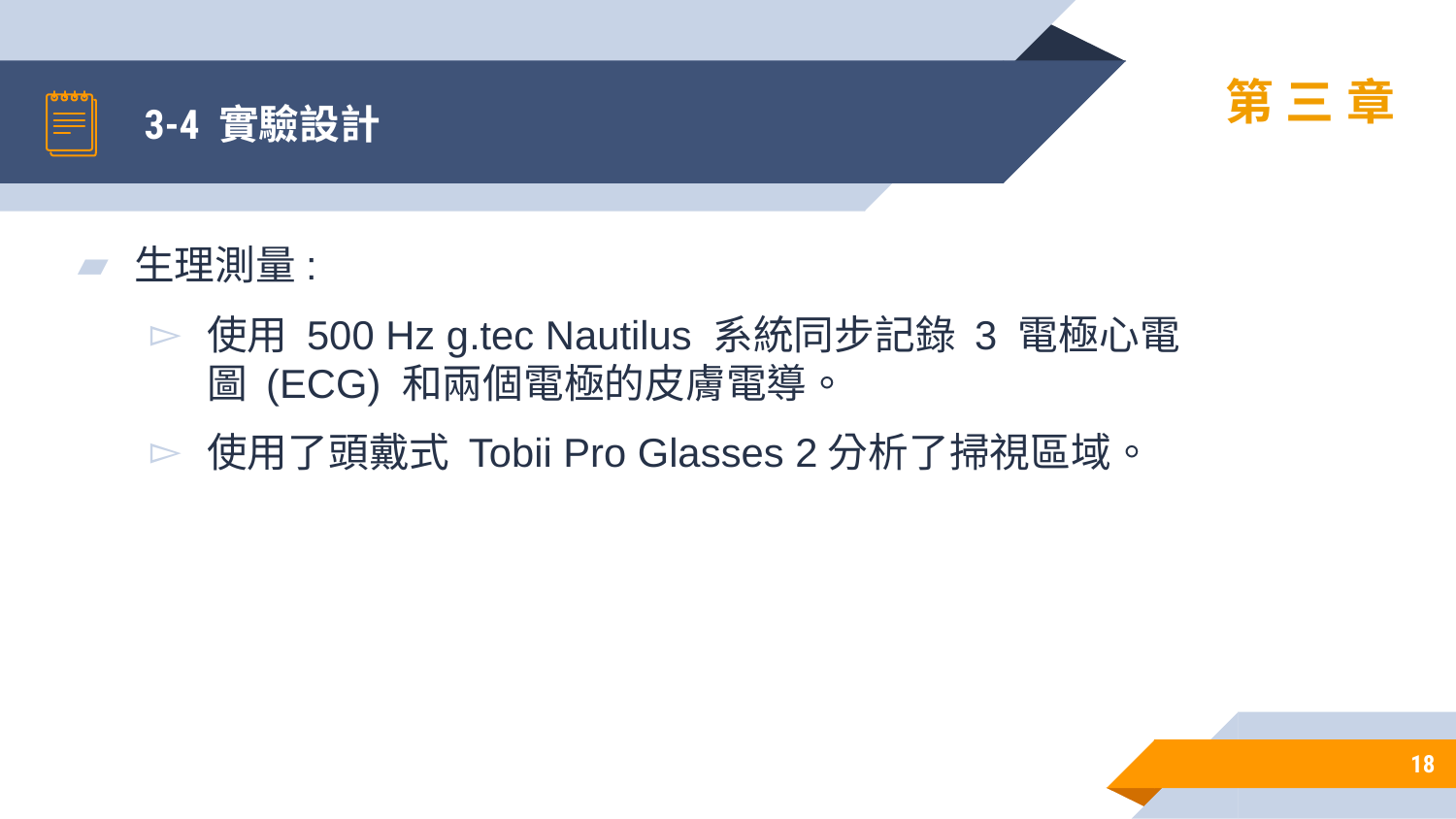

# 3-4 實驗設計
第三章

生理測量:
使用 500 Hz g.tec Nautilus 系統同步記錄 3 電極心電圖 (ECG) 和兩個電極的皮膚電導。
使用了頭戴式 Tobii Pro Glasses 2分析了掃視區域。
18